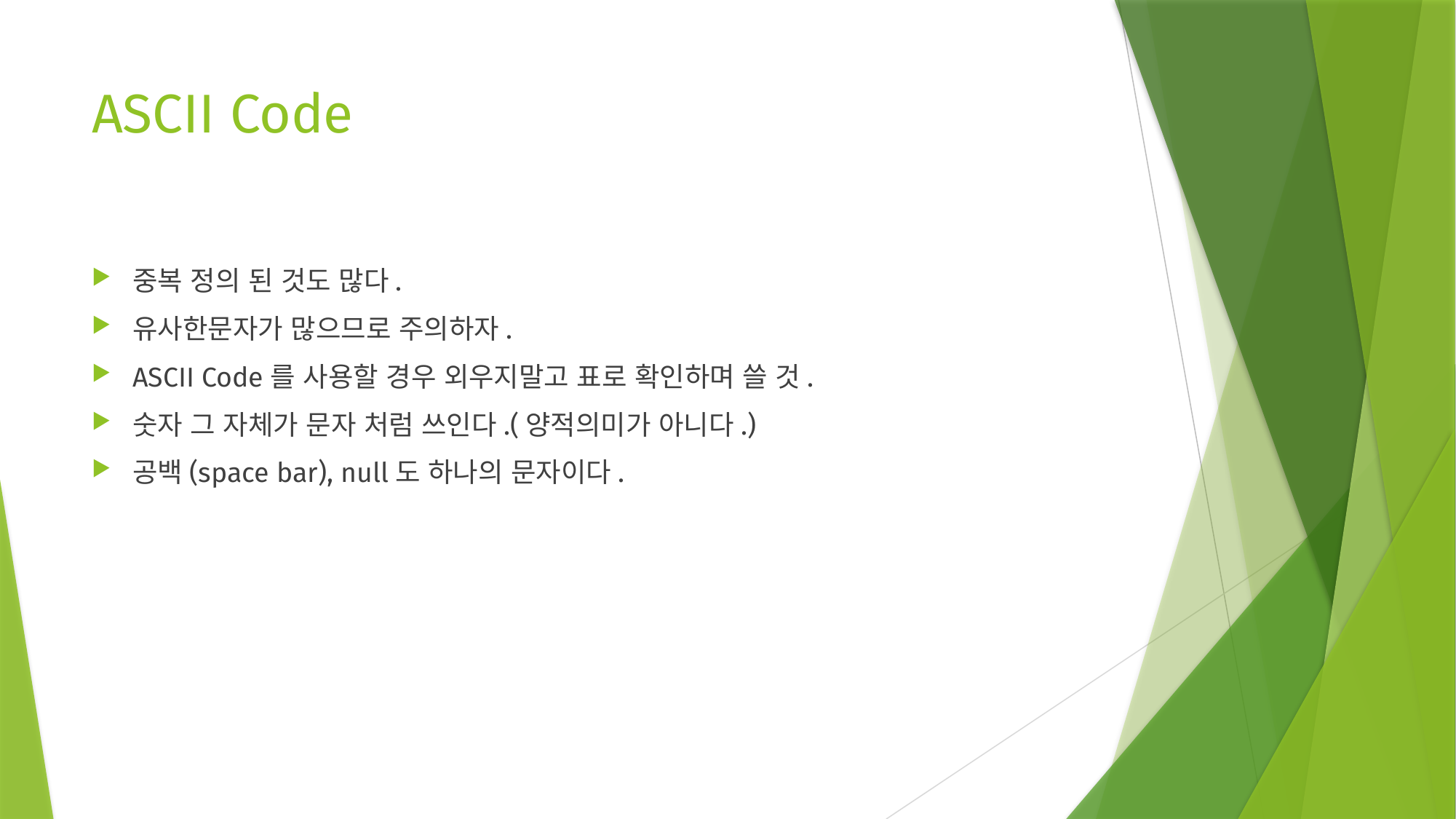

# ASCII Code
중복 정의 된 것도 많다.
유사한문자가 많으므로 주의하자.
ASCII Code를 사용할 경우 외우지말고 표로 확인하며 쓸 것.
숫자 그 자체가 문자 처럼 쓰인다.(양적의미가 아니다.)
공백(space bar), null도 하나의 문자이다.